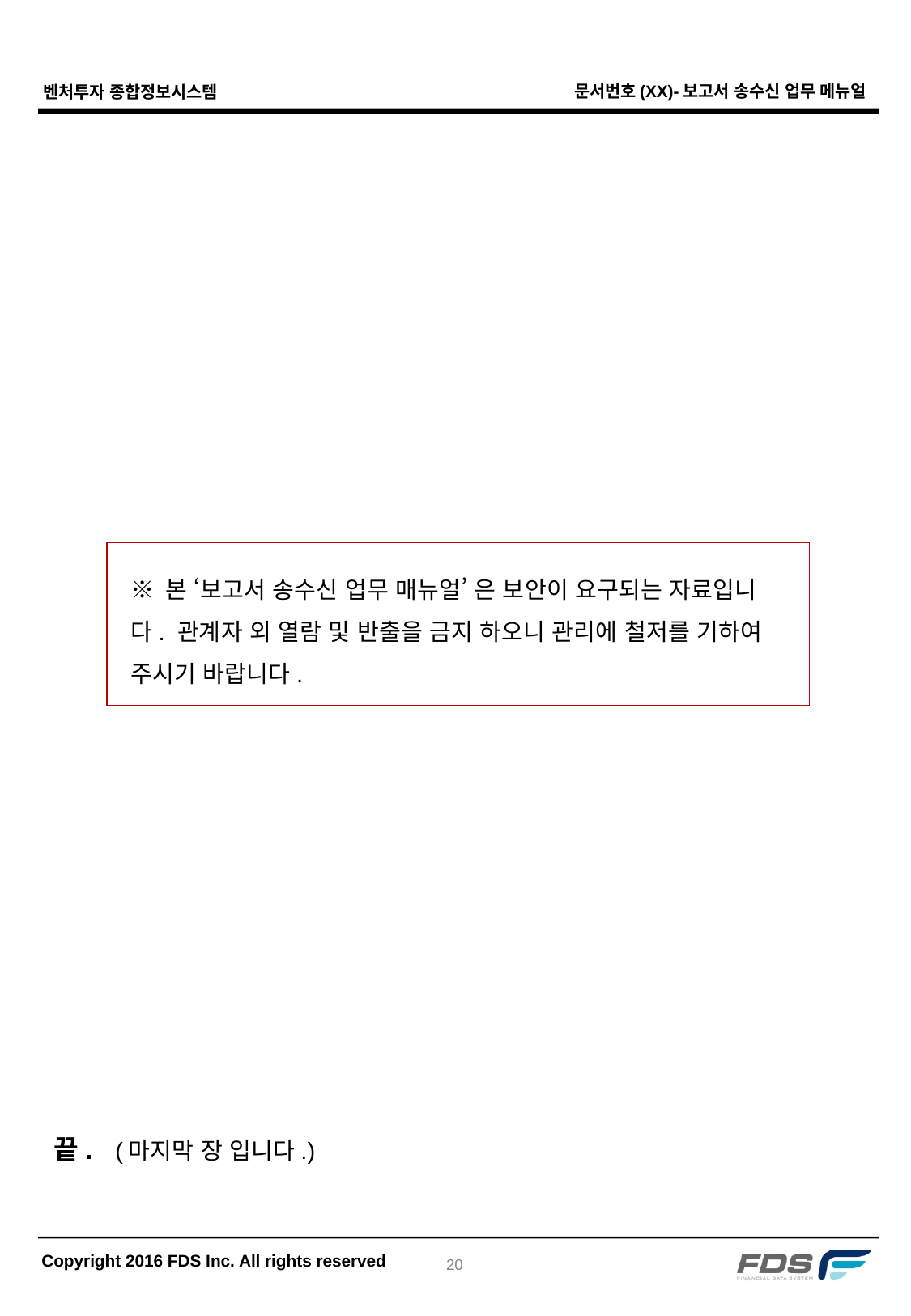

※ 본 ‘보고서 송수신 업무 매뉴얼’ 은 보안이 요구되는 자료입니다. 관계자 외 열람 및 반출을 금지 하오니 관리에 철저를 기하여 주시기 바랍니다.
# 끝.   (마지막 장 입니다.)
20